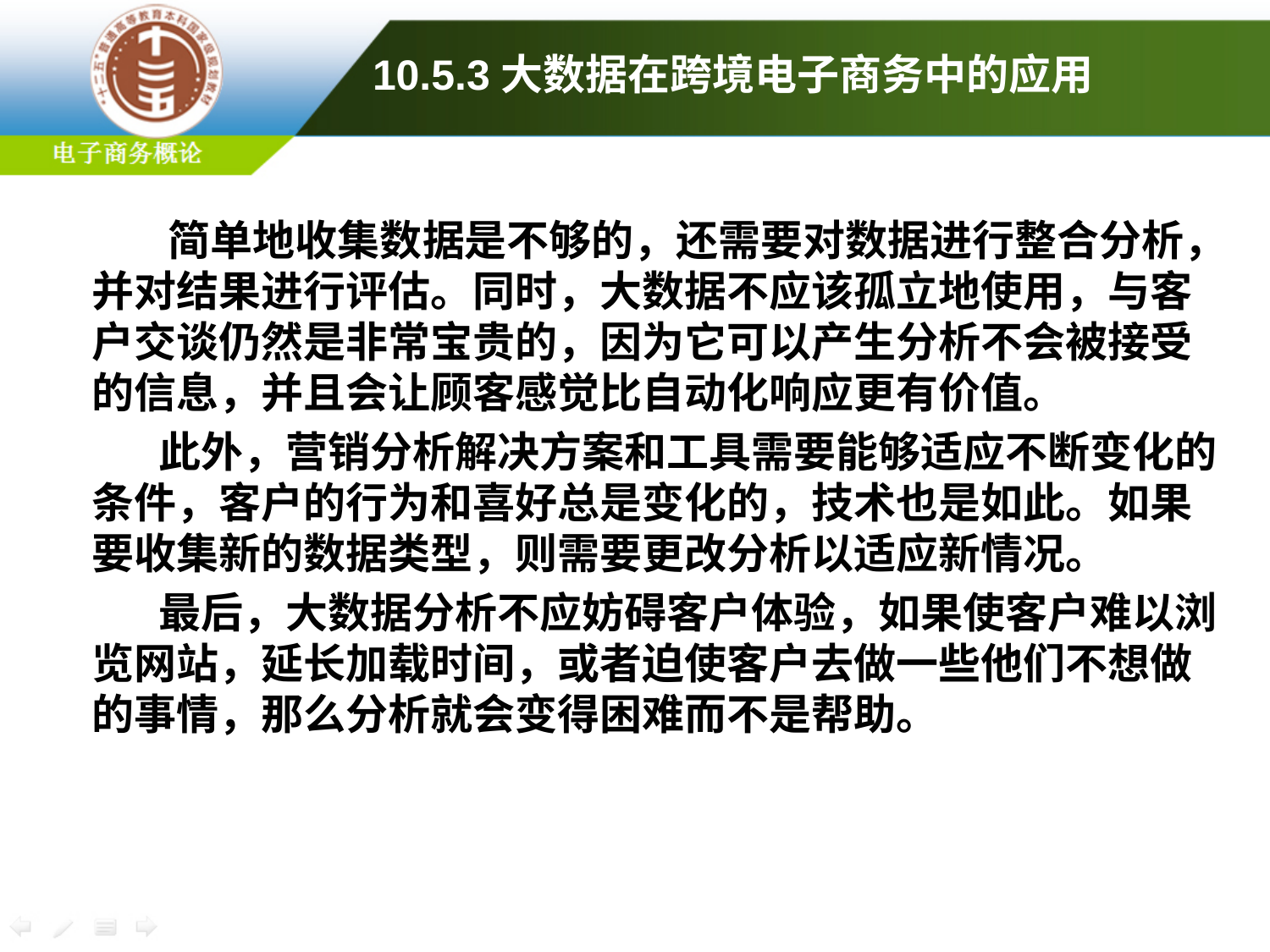

10.5.3大数据在跨境电子商务中的应用
            简单地收集数据是不够的，还需要对数据进行整合分析，并对结果进行评估。同时，大数据不应该孤立地使用，与客户交谈仍然是非常宝贵的，因为它可以产生分析不会被接受的信息，并且会让顾客感觉比自动化响应更有价值。
           此外，营销分析解决方案和工具需要能够适应不断变化的条件，客户的行为和喜好总是变化的，技术也是如此。如果要收集新的数据类型，则需要更改分析以适应新情况。
           最后，大数据分析不应妨碍客户体验，如果使客户难以浏览网站，延长加载时间，或者迫使客户去做一些他们不想做的事情，那么分析就会变得困难而不是帮助。